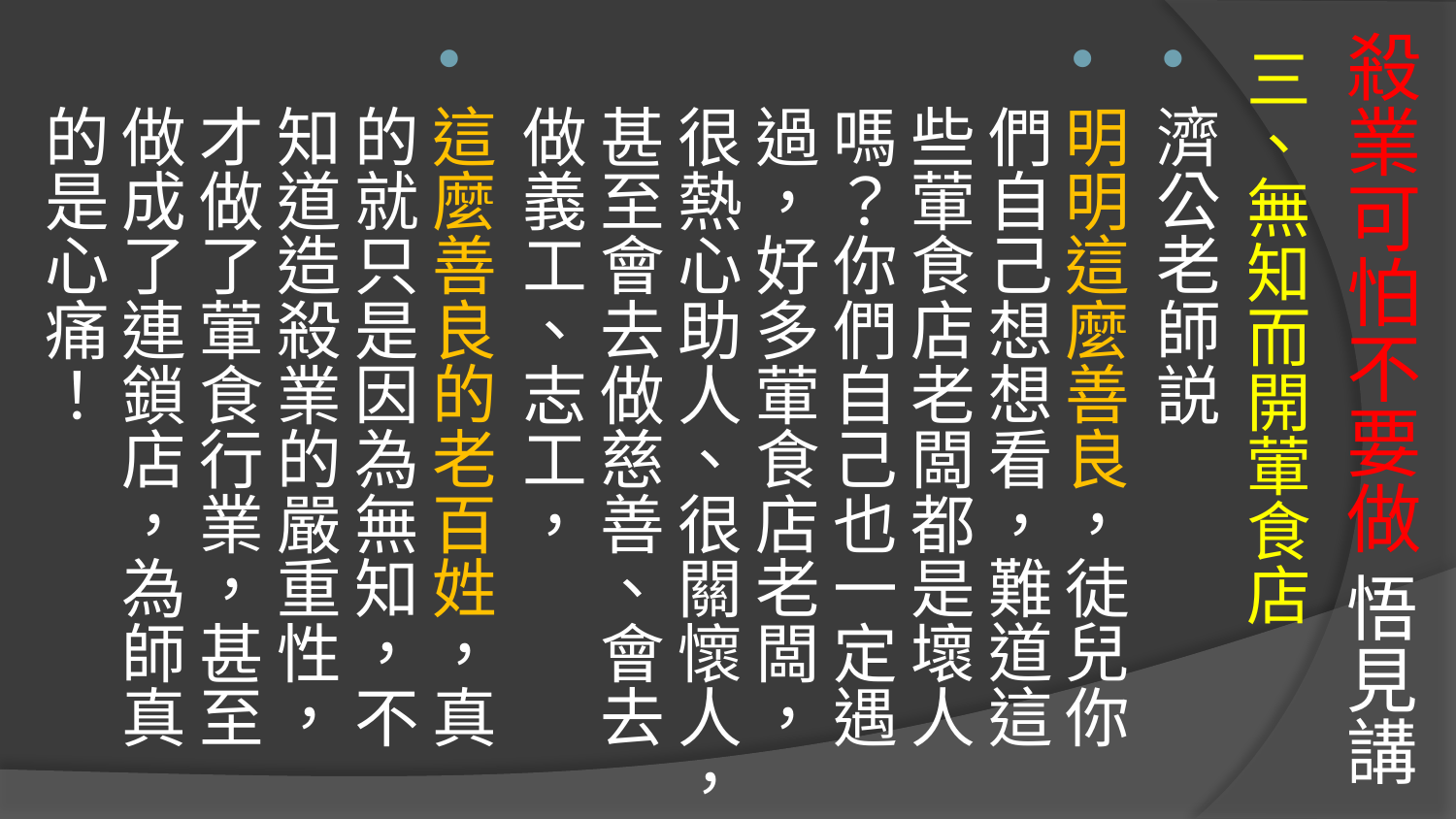

# 殺業可怕不要做 悟見講
三、無知而開葷食店
濟公老師説
明明這麼善良，徒兒你們自己想想看，難道這些葷食店老闆都是壞人嗎？你們自己也一定遇過，好多葷食店老闆，很熱心助人、很關懷人，甚至會去做慈善、會去做義工、志工，
這麼善良的老百姓，真的就只是因為無知，不   知道造殺業的嚴重性，才做了葷食行業，甚至做成了連鎖店，為師真的是心痛！